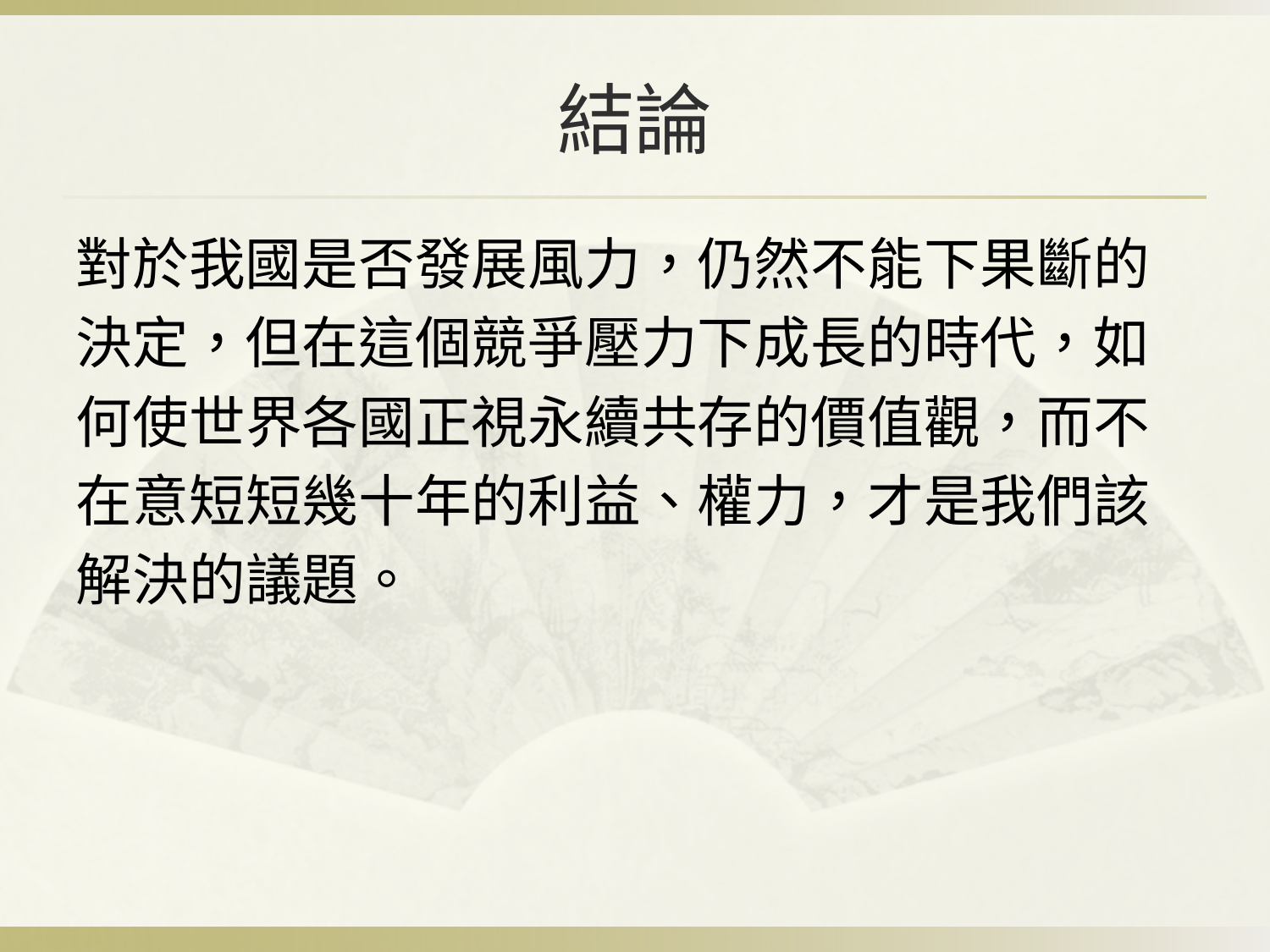

# 結論
對於我國是否發展風力，仍然不能下果斷的
決定，但在這個競爭壓力下成長的時代，如
何使世界各國正視永續共存的價值觀，而不
在意短短幾十年的利益、權力，才是我們該
解決的議題。